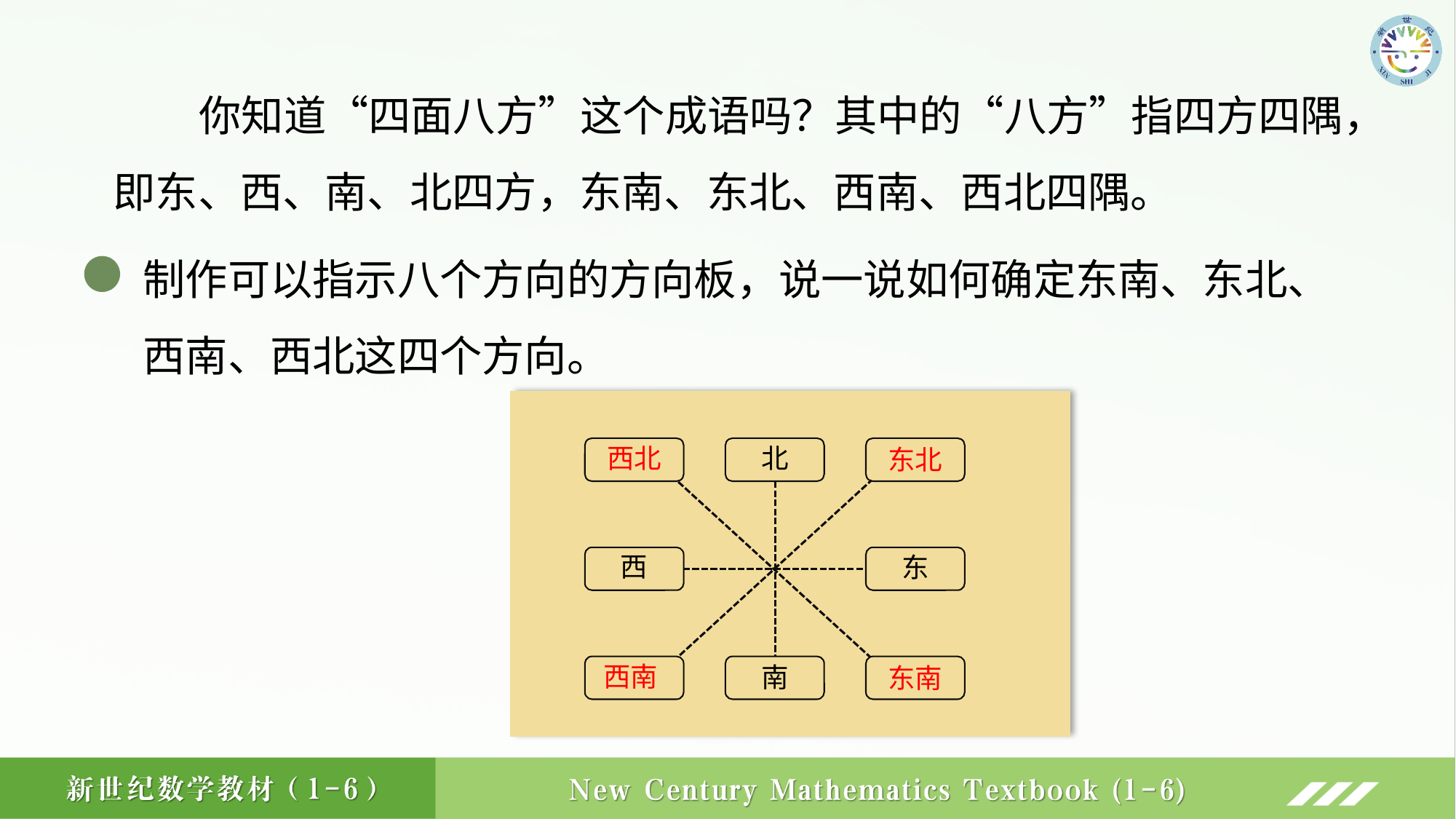

你知道“四面八方”这个成语吗？其中的“八方”指四方四隅，即东、西、南、北四方，东南、东北、西南、西北四隅。
制作可以指示八个方向的方向板，说一说如何确定东南、东北、西南、西北这四个方向。

西北
北
东北

西
东

西南
南
东南